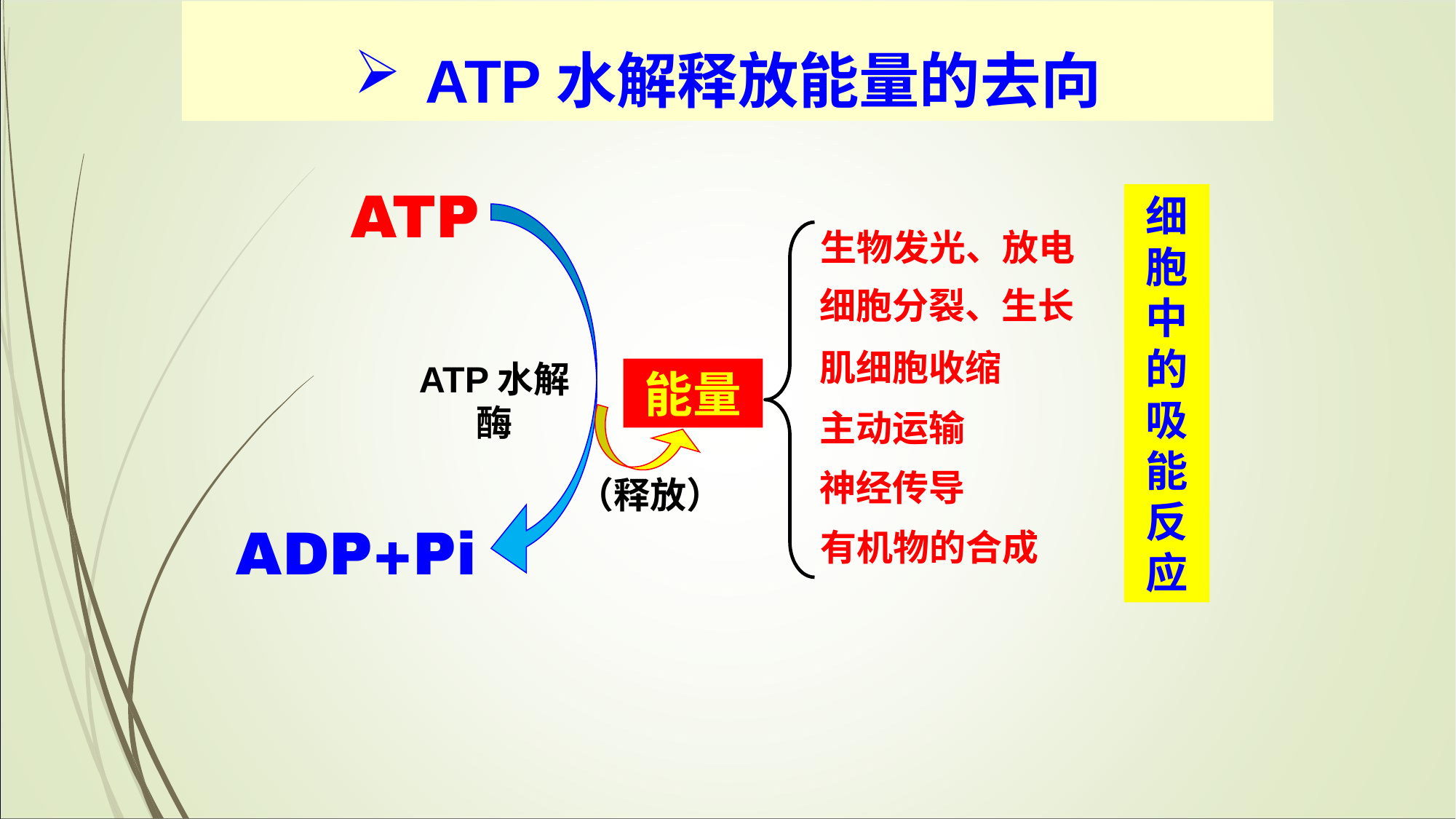

ATP水解释放能量的去向
ATP

ATP水解酶
能量

（释放）
ADP+Pi
细胞中的吸能反应
生物发光、放电

细胞分裂、生长
肌细胞收缩
主动运输
神经传导
有机物的合成